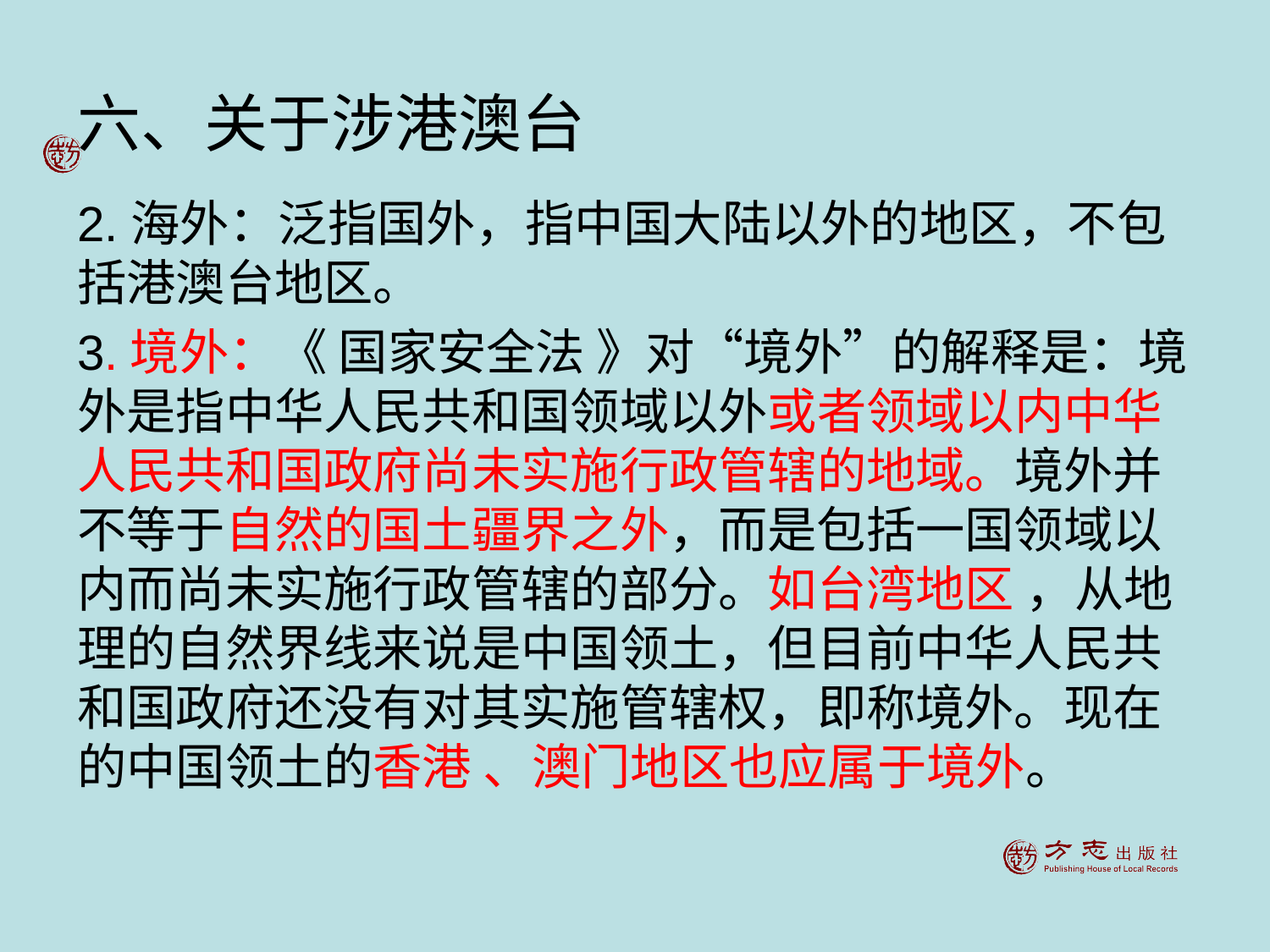

# 六、关于涉港澳台
2.海外：泛指国外，指中国大陆以外的地区，不包括港澳台地区。
3.境外：《 国家安全法 》对“境外”的解释是：境外是指中华人民共和国领域以外或者领域以内中华人民共和国政府尚未实施行政管辖的地域。境外并不等于自然的国土疆界之外，而是包括一国领域以内而尚未实施行政管辖的部分。如台湾地区 ，从地理的自然界线来说是中国领土，但目前中华人民共和国政府还没有对其实施管辖权，即称境外。现在的中国领土的香港 、澳门地区也应属于境外。